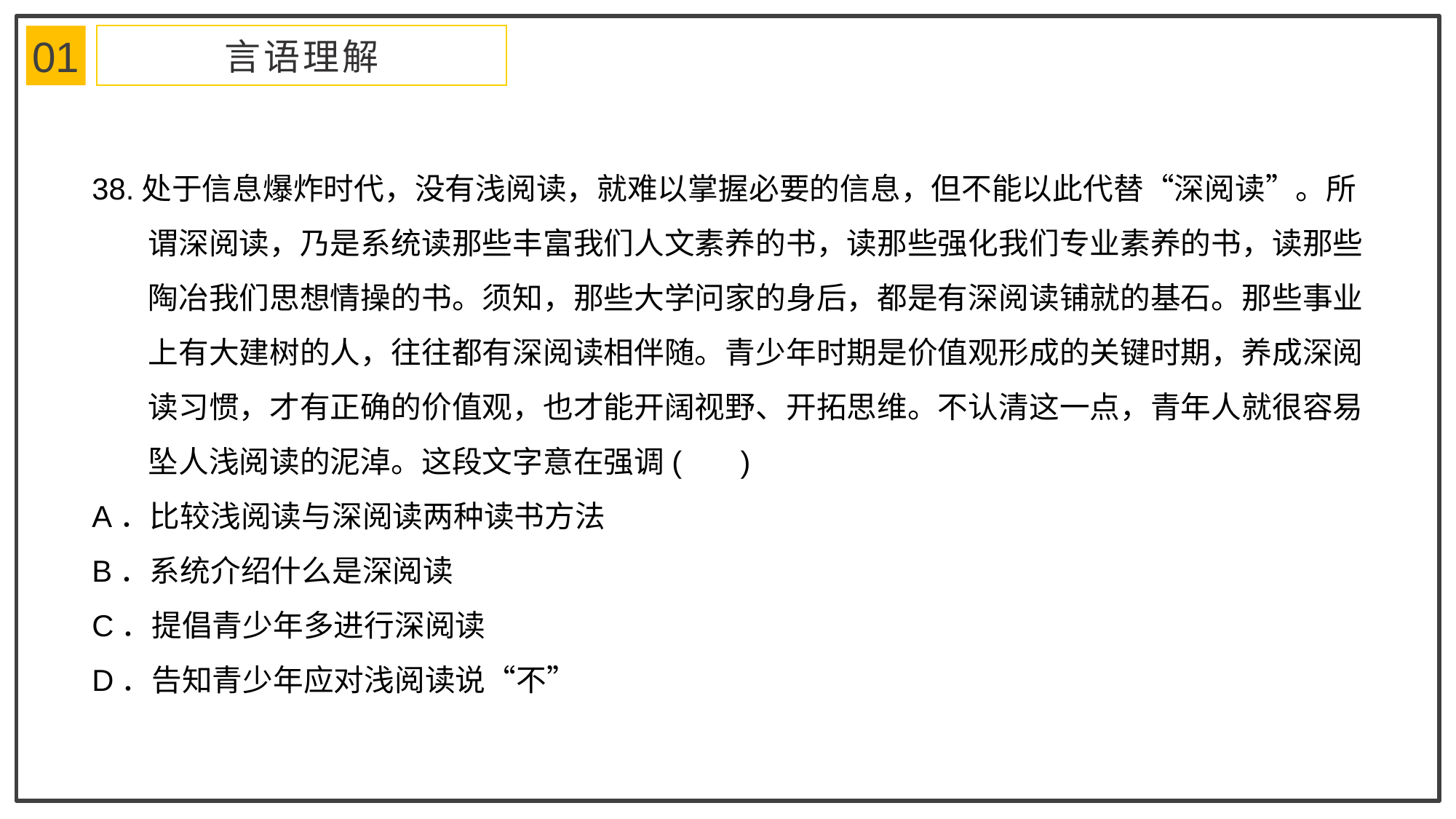

01
言语理解
38.处于信息爆炸时代，没有浅阅读，就难以掌握必要的信息，但不能以此代替“深阅读”。所谓深阅读，乃是系统读那些丰富我们人文素养的书，读那些强化我们专业素养的书，读那些陶冶我们思想情操的书。须知，那些大学问家的身后，都是有深阅读铺就的基石。那些事业上有大建树的人，往往都有深阅读相伴随。青少年时期是价值观形成的关键时期，养成深阅读习惯，才有正确的价值观，也才能开阔视野、开拓思维。不认清这一点，青年人就很容易坠人浅阅读的泥淖。这段文字意在强调(       )
A．比较浅阅读与深阅读两种读书方法
B．系统介绍什么是深阅读
C．提倡青少年多进行深阅读
D．告知青少年应对浅阅读说“不”